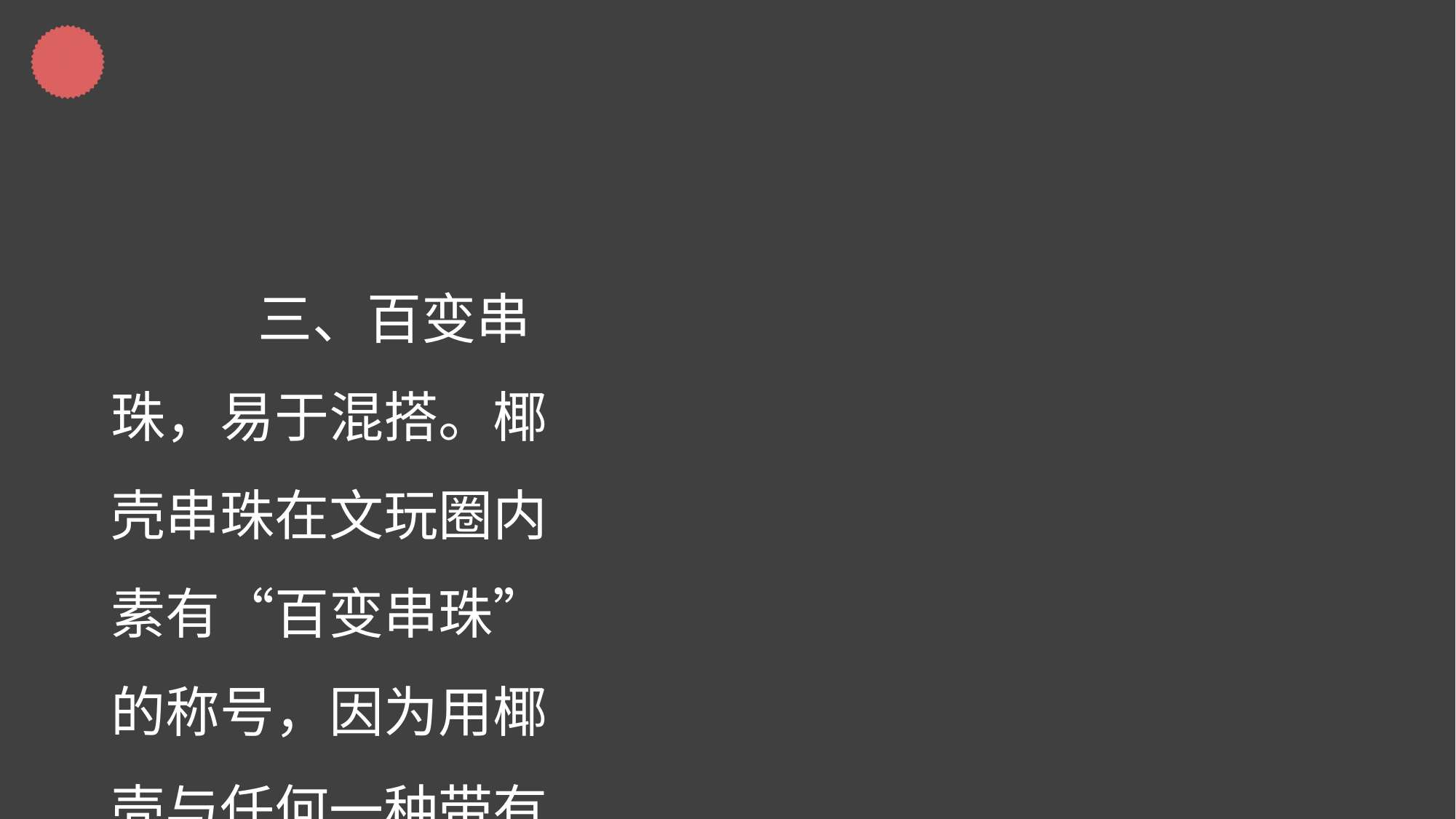

三、百变串珠，易于混搭。椰壳串珠在文玩圈内素有“百变串珠”的称号，因为用椰壳与任何一种带有颜色的珠子或者配饰混搭在一起都会显得无比的典雅。